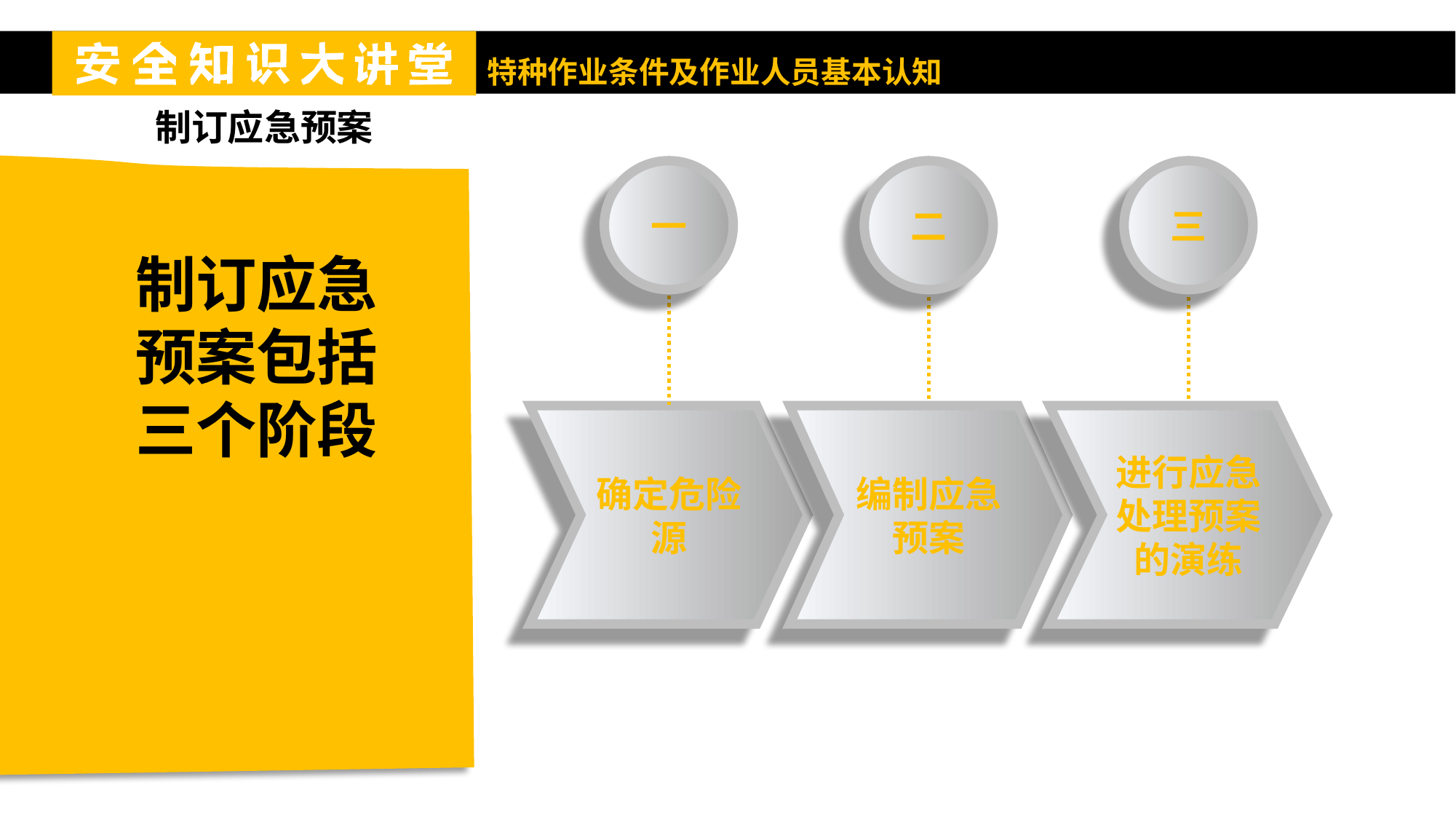

制订应急预案
一
二
三
制订应急预案包括三个阶段

编制应急预案
进行应急处理预案的演练
确定危险源